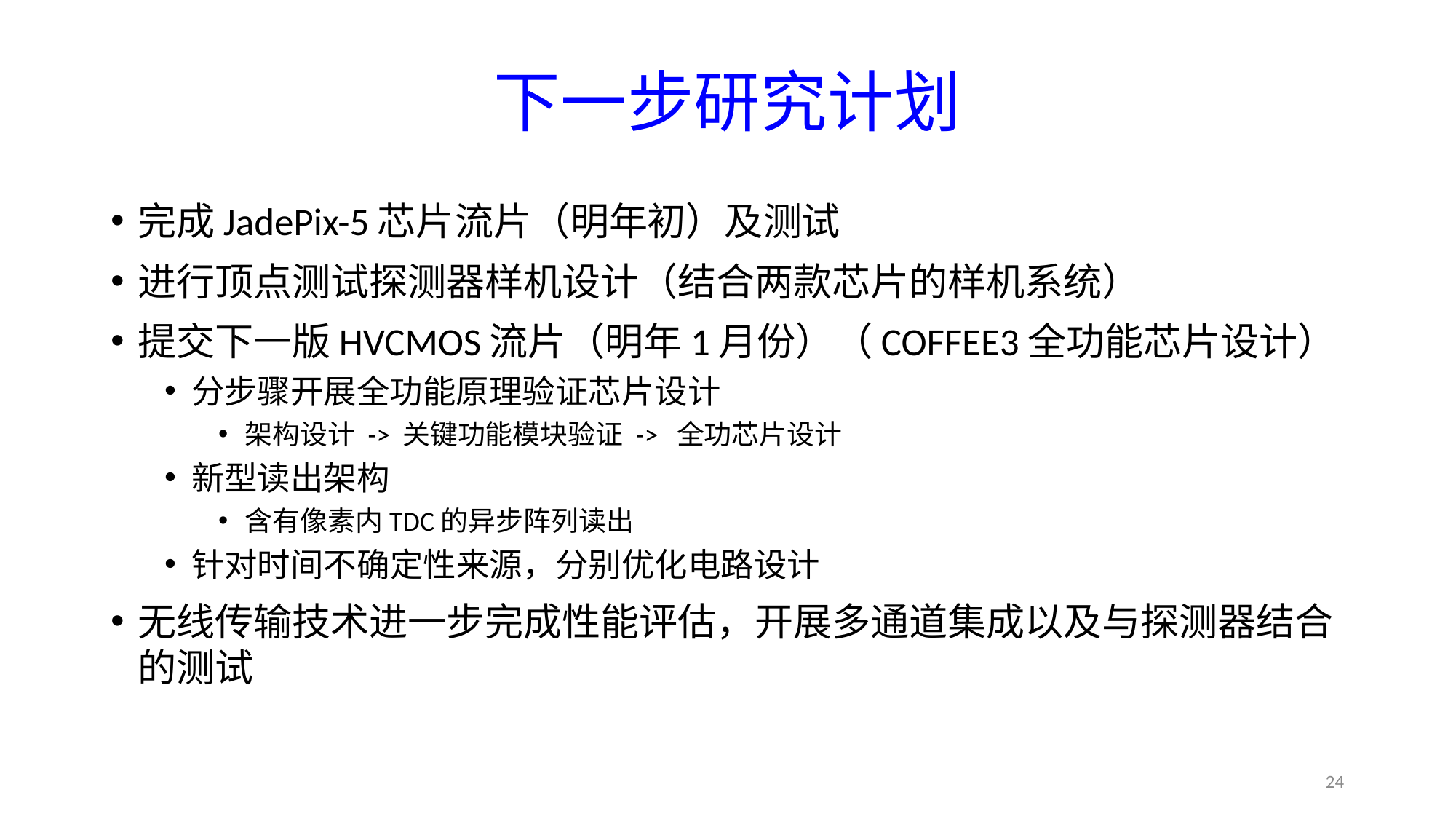

# 下一步研究计划
完成JadePix-5芯片流片（明年初）及测试
进行顶点测试探测器样机设计（结合两款芯片的样机系统）
提交下一版HVCMOS流片（明年1月份）（COFFEE3全功能芯片设计）
分步骤开展全功能原理验证芯片设计
架构设计 -> 关键功能模块验证 ->  全功芯片设计
新型读出架构
含有像素内TDC的异步阵列读出
针对时间不确定性来源，分别优化电路设计
无线传输技术进一步完成性能评估，开展多通道集成以及与探测器结合的测试
24